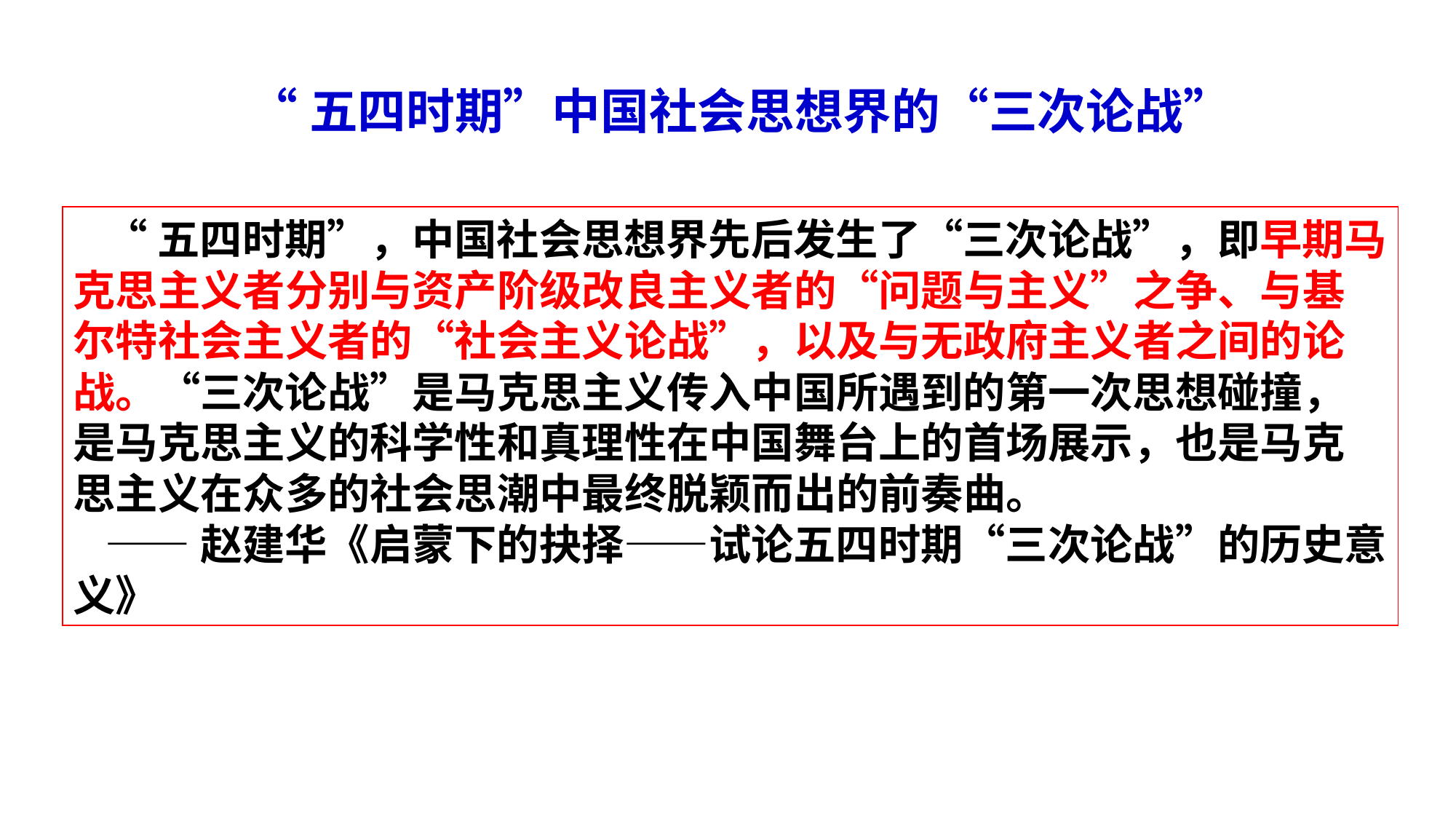

“五四时期”中国社会思想界的“三次论战”
“五四时期”，中国社会思想界先后发生了“三次论战”，即早期马克思主义者分别与资产阶级改良主义者的“问题与主义”之争、与基尔特社会主义者的“社会主义论战”，以及与无政府主义者之间的论战。“三次论战”是马克思主义传入中国所遇到的第一次思想碰撞，是马克思主义的科学性和真理性在中国舞台上的首场展示，也是马克思主义在众多的社会思潮中最终脱颖而出的前奏曲。
——赵建华《启蒙下的抉择——试论五四时期“三次论战”的历史意义》